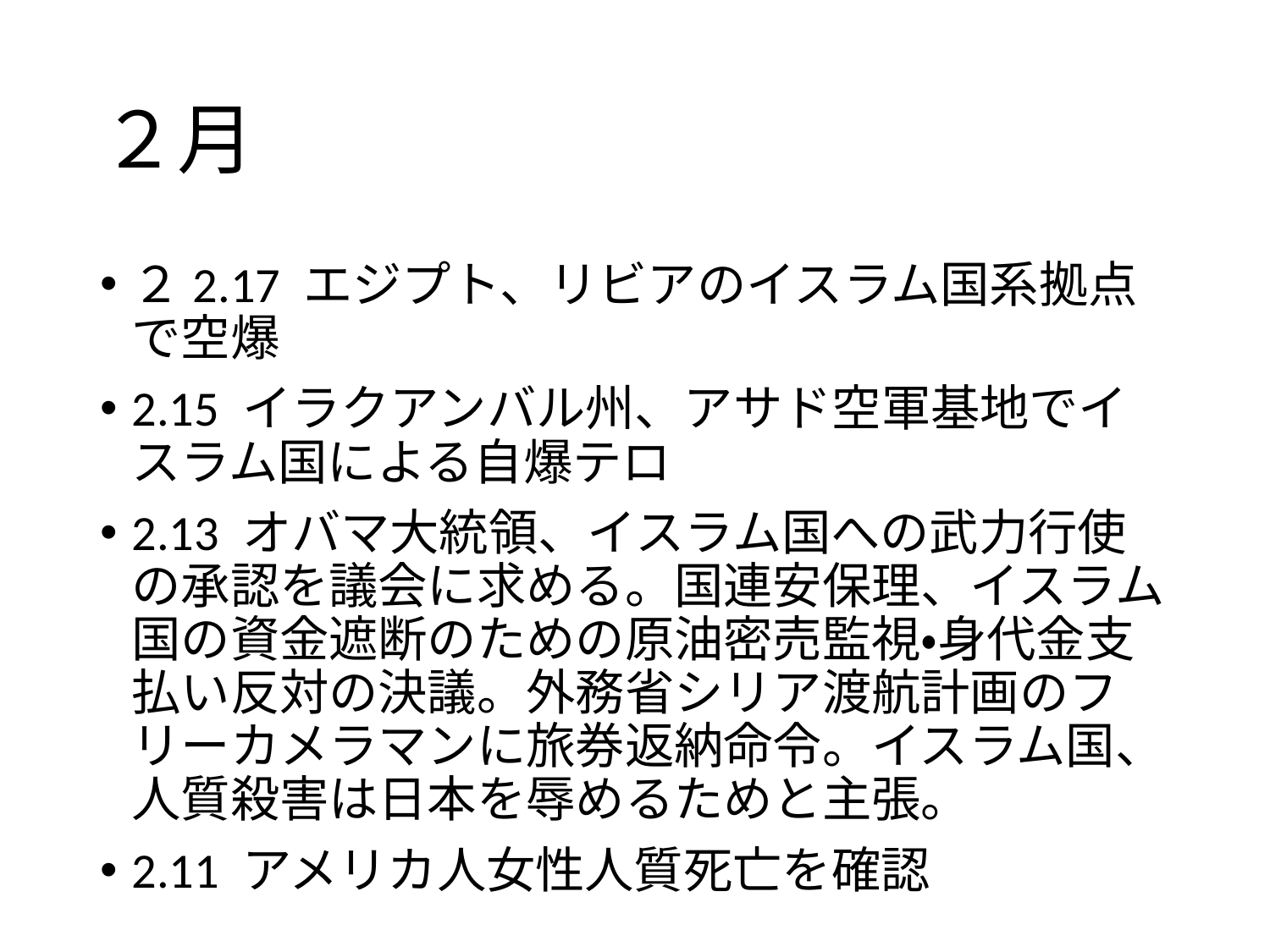

# ２月
２2.17 エジプト、リビアのイスラム国系拠点で空爆
2.15 イラクアンバル州、アサド空軍基地でイスラム国による自爆テロ
2.13 オバマ大統領、イスラム国への武力行使の承認を議会に求める。国連安保理、イスラム国の資金遮断のための原油密売監視・身代金支払い反対の決議。外務省シリア渡航計画のフリーカメラマンに旅券返納命令。イスラム国、人質殺害は日本を辱めるためと主張。
2.11 アメリカ人女性人質死亡を確認